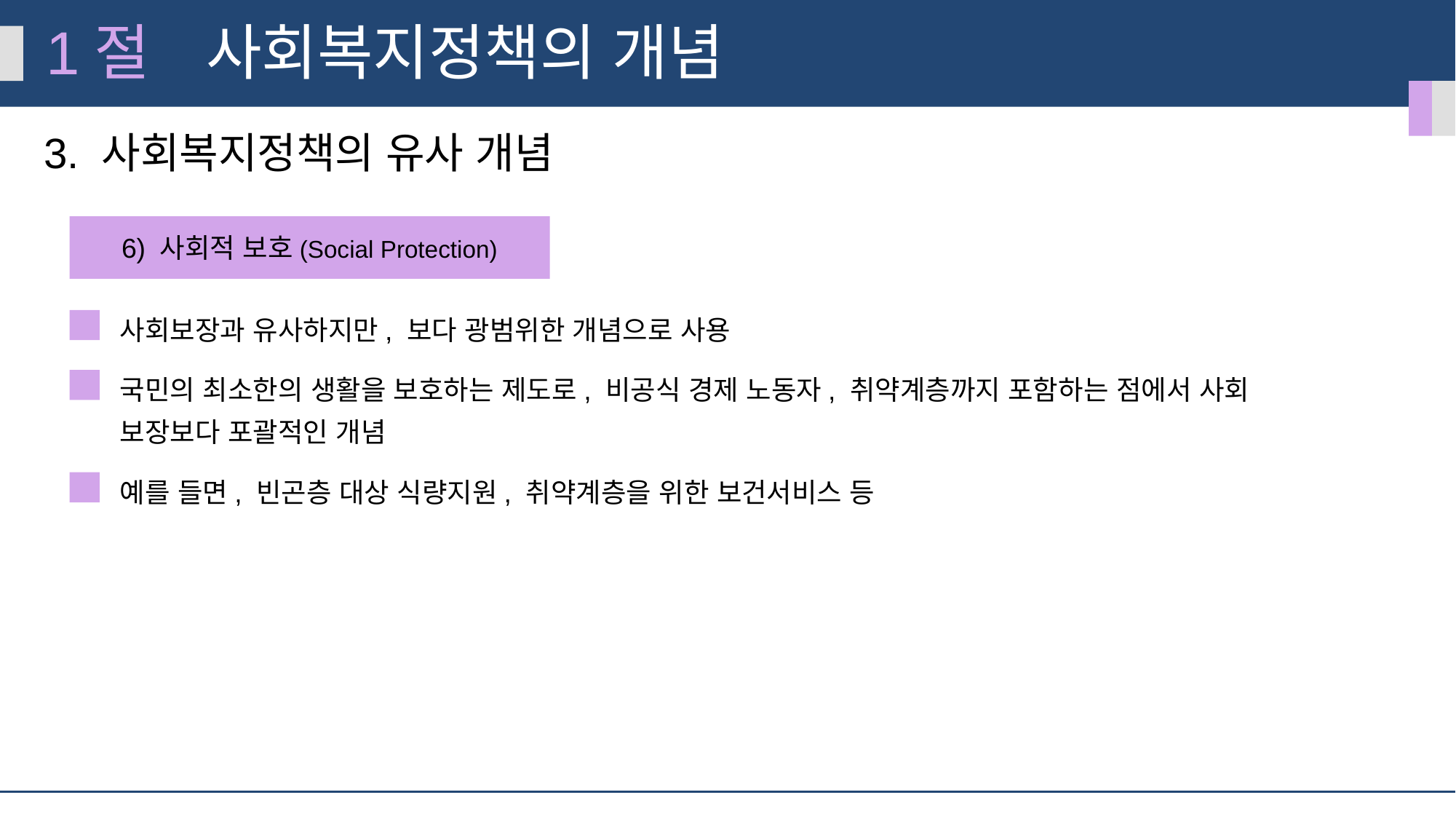

1절
사회복지정책의 개념
3. 사회복지정책의 유사 개념
6) 사회적 보호(Social Protection)
사회보장과 유사하지만, 보다 광범위한 개념으로 사용

국민의 최소한의 생활을 보호하는 제도로, 비공식 경제 노동자, 취약계층까지 포함하는 점에서 사회
보장보다 포괄적인 개념

예를 들면, 빈곤층 대상 식량지원, 취약계층을 위한 보건서비스 등